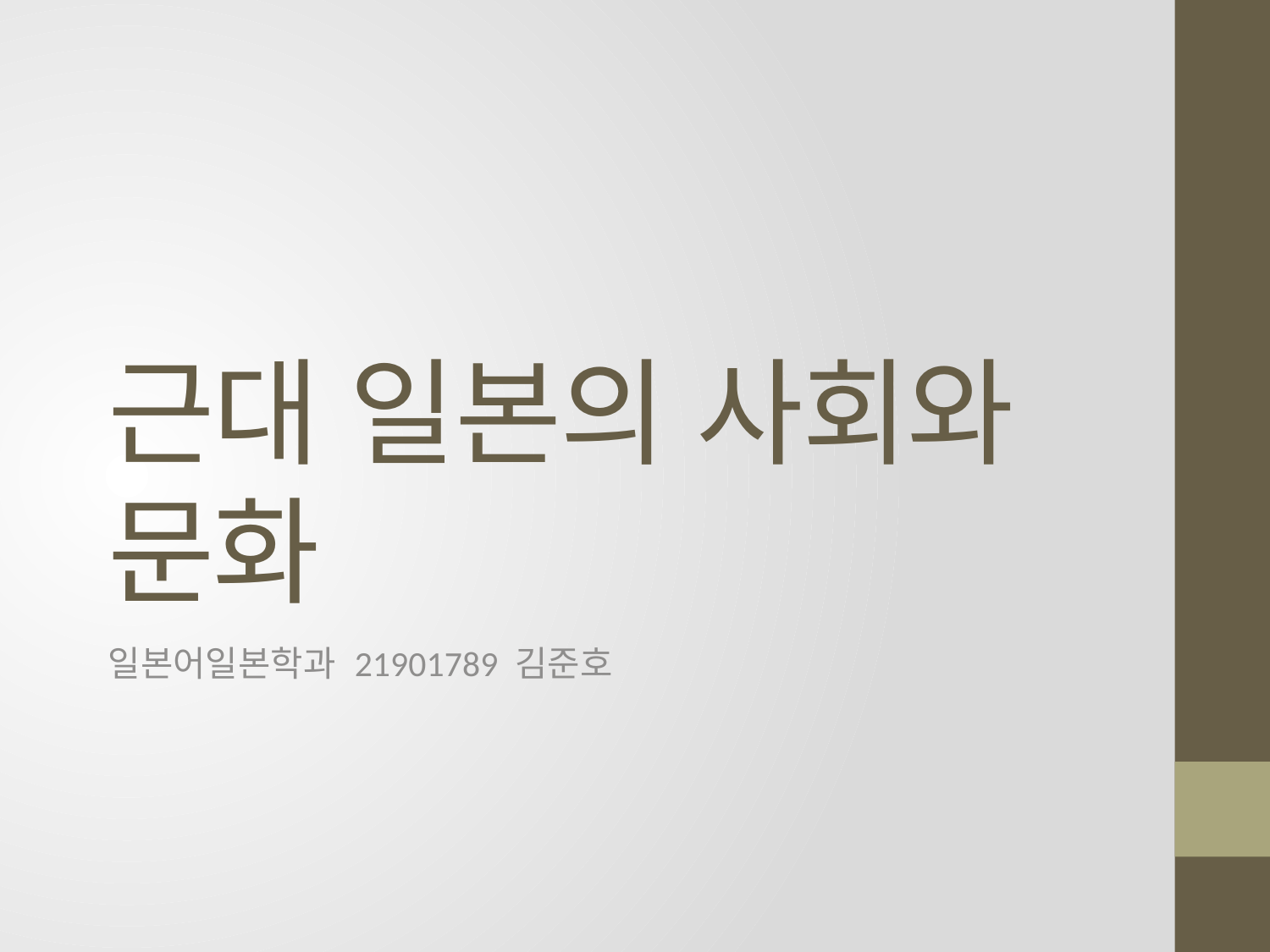

# 근대 일본의 사회와 문화
일본어일본학과 21901789 김준호